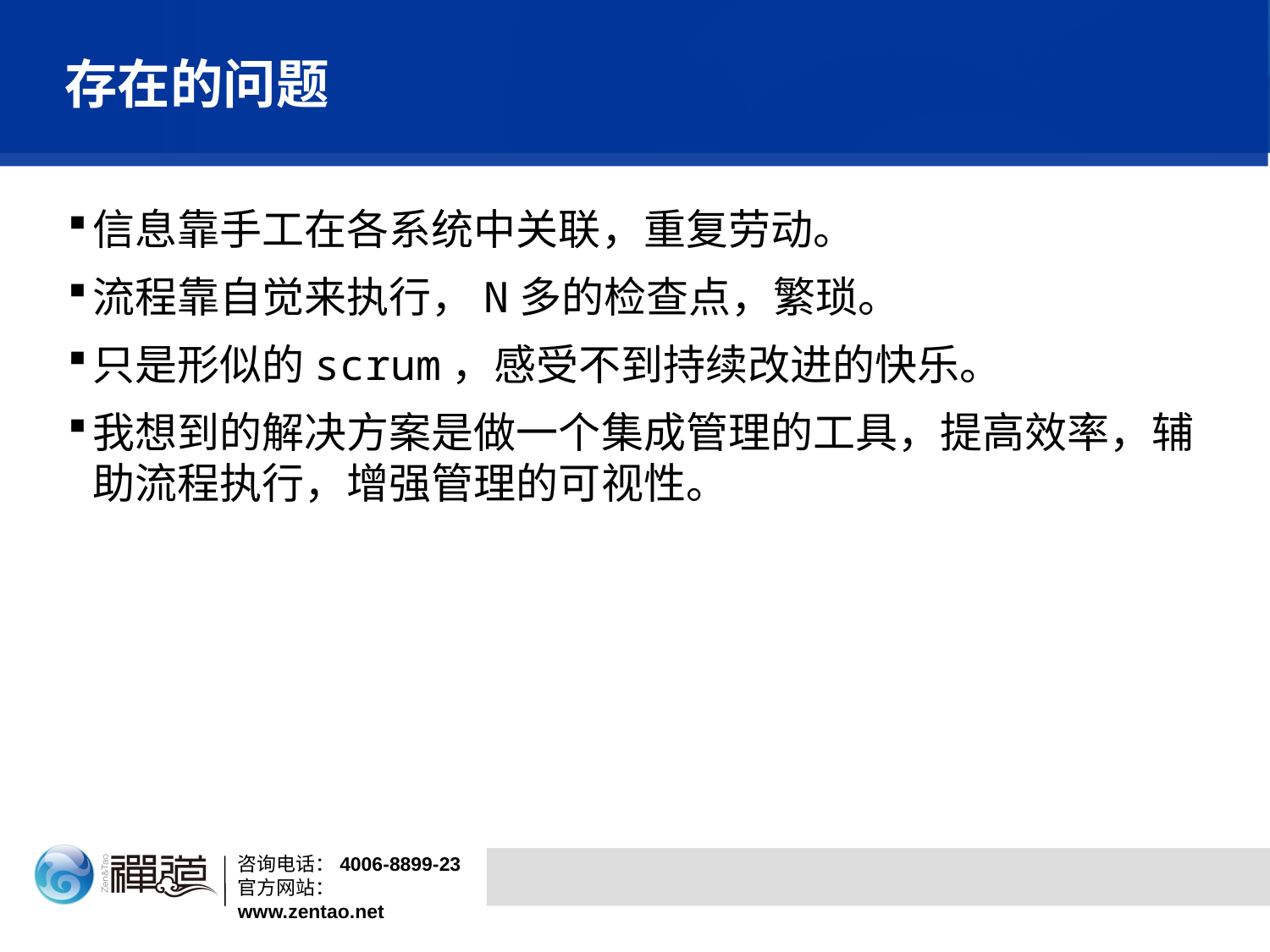

# 存在的问题
信息靠手工在各系统中关联，重复劳动。
流程靠自觉来执行，N多的检查点，繁琐。
只是形似的scrum，感受不到持续改进的快乐。
我想到的解决方案是做一个集成管理的工具，提高效率，辅助流程执行，增强管理的可视性。
咨询电话：4006-8899-23
官方网站：www.zentao.net